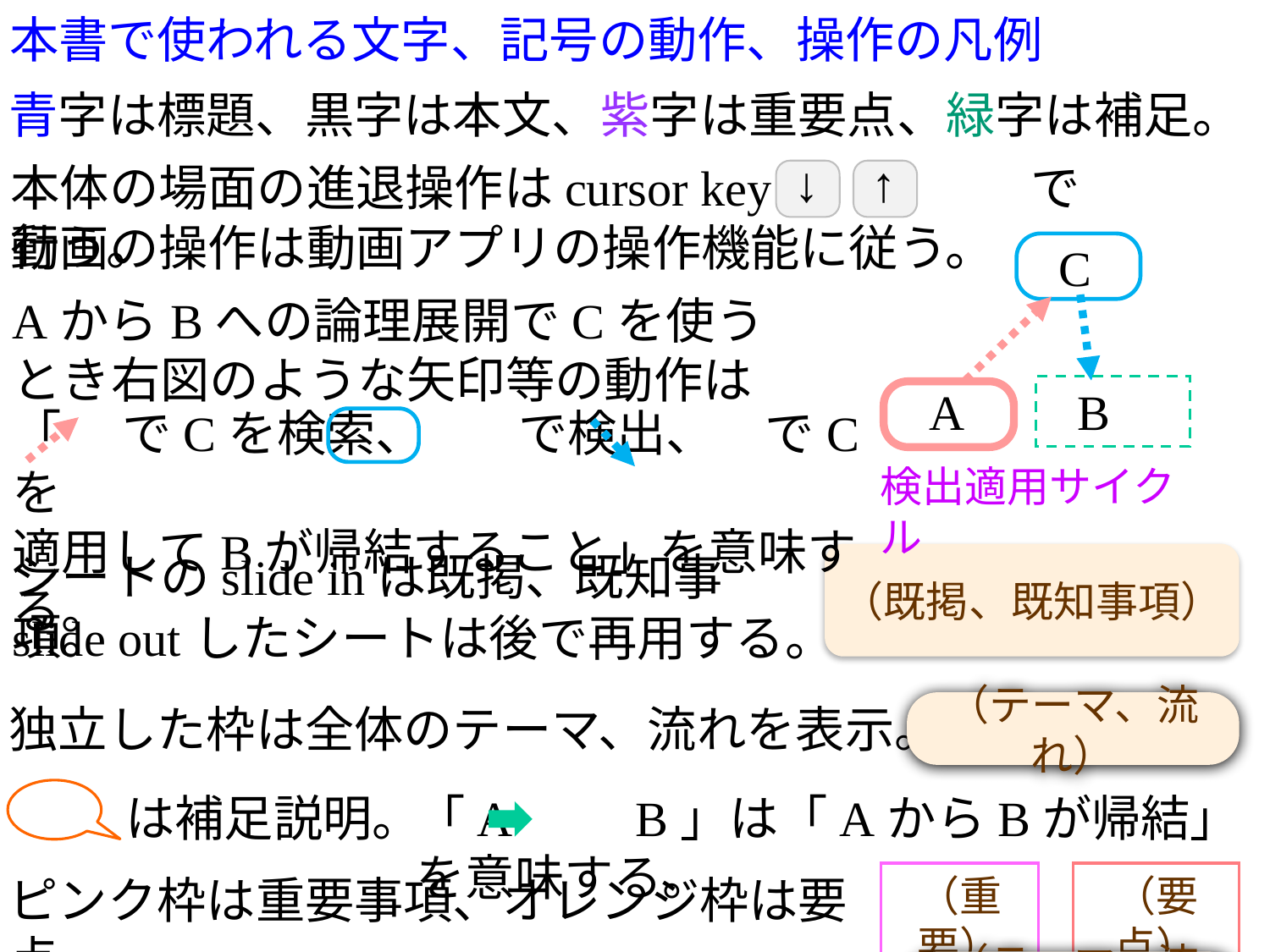

# 本書で使われる文字、記号の動作、操作の凡例
青字は標題、黒字は本文、紫字は重要点、緑字は補足。
↑
↓

本体の場面の進退操作はcursor key　　　　　で行う。
動画の操作は動画アプリの操作機能に従う。
C

A
B

検出適用サイクル
AからBへの論理展開でCを使うとき右図のような矢印等の動作は
「　 でCを検索、　    で検出、　でCを
適用してBが帰結すること」を意味する。

シートのslide inは既掲、既知事項。
（既掲、既知事項）
slide outしたシートは後で再用する。
独立した枠は全体のテーマ、流れを表示。
（テーマ、流れ）

は補足説明。
「A　　B」は「AからBが帰結」を意味する。

ピンク枠は重要事項、オレンジ枠は要点。
（重要）
（要点）
独立した枠は全体のテーマ、流れを表示。
（テーマ、流れ）